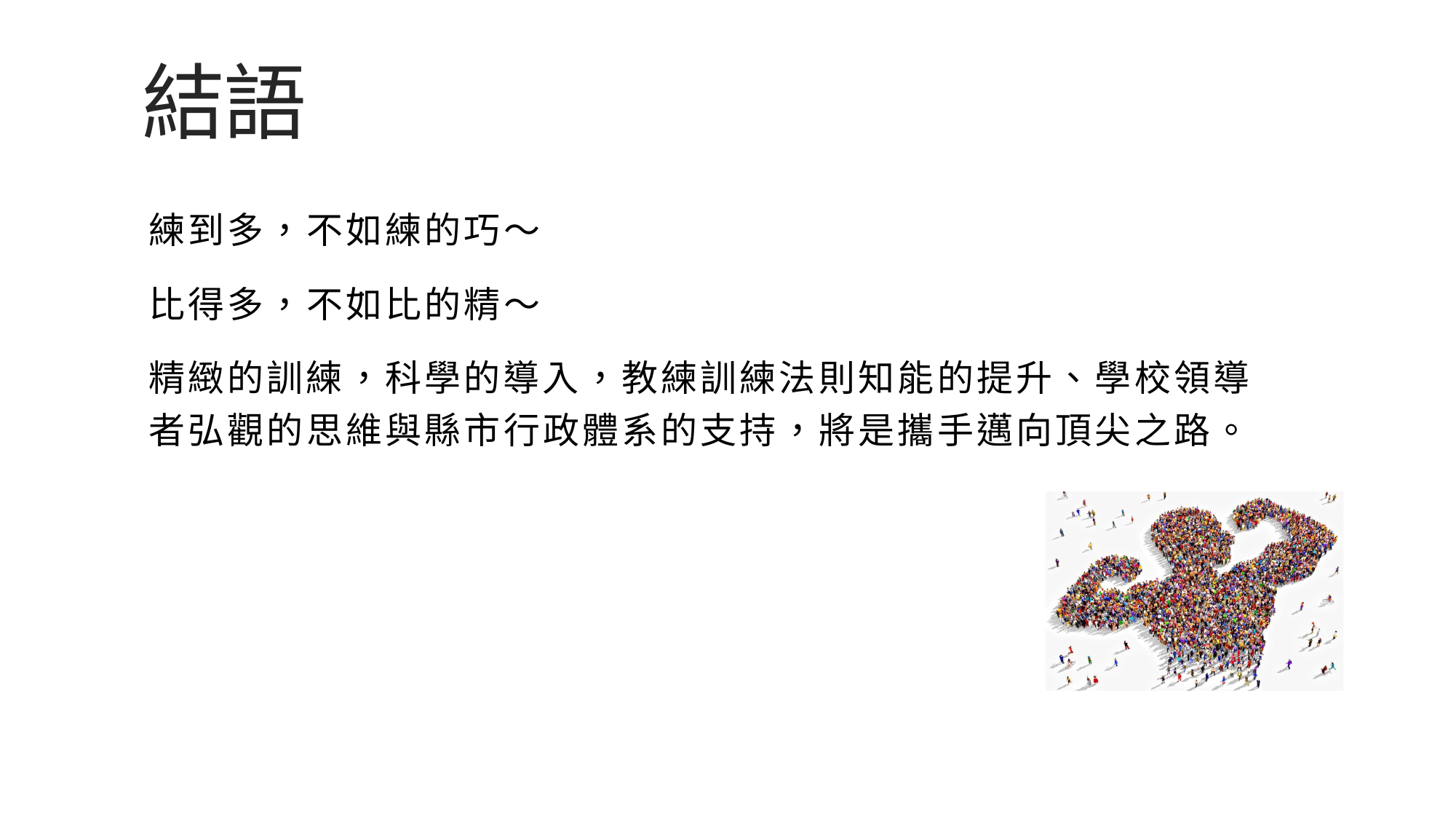

# 結語
練到多，不如練的巧～
比得多，不如比的精～
精緻的訓練，科學的導入，教練訓練法則知能的提升、學校領導者弘觀的思維與縣市行政體系的支持，將是攜手邁向頂尖之路。

26